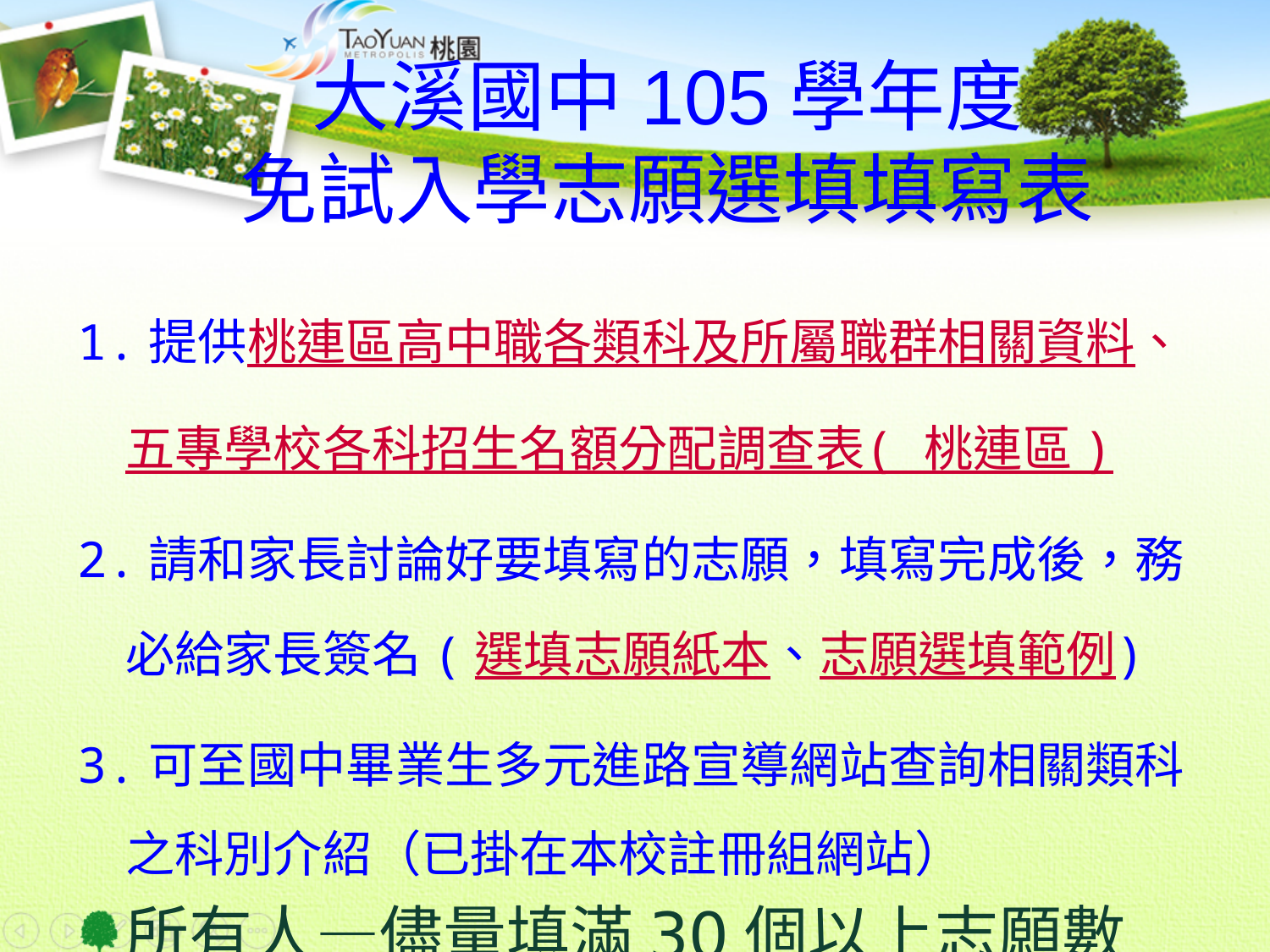

大溪國中105學年度
免試入學志願選填填寫表
1.提供桃連區高中職各類科及所屬職群相關資料、五專學校各科招生名額分配調查表( 桃連區 )
2.請和家長討論好要填寫的志願，填寫完成後，務必給家長簽名(選填志願紙本、志願選填範例)
3.可至國中畢業生多元進路宣導網站查詢相關類科之科別介紹（已掛在本校註冊組網站）
所有人—儘量填滿30個以上志願數